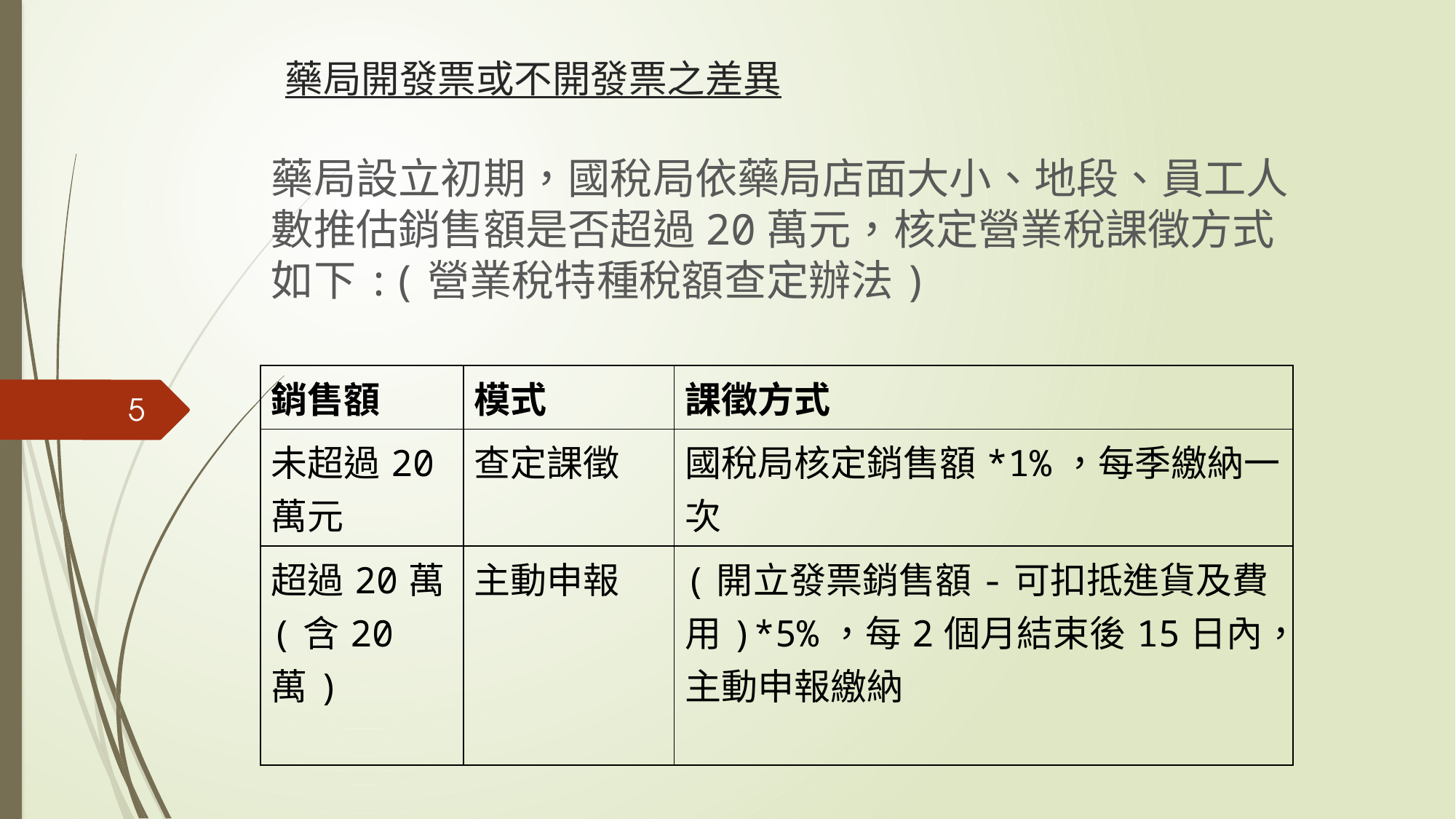

# 藥局開發票或不開發票之差異
藥局設立初期，國稅局依藥局店面大小、地段、員工人數推估銷售額是否超過20萬元，核定營業稅課徵方式如下:(營業稅特種稅額查定辦法)

| 銷售額 | 模式 | 課徵方式 |
| --- | --- | --- |
| 未超過20萬元 | 查定課徵 | 國稅局核定銷售額\*1%，每季繳納一次 |
| 超過20萬(含20萬) | 主動申報 | (開立發票銷售額-可扣抵進貨及費用)\*5%，每2個月結束後15日內，主動申報繳納 |
5